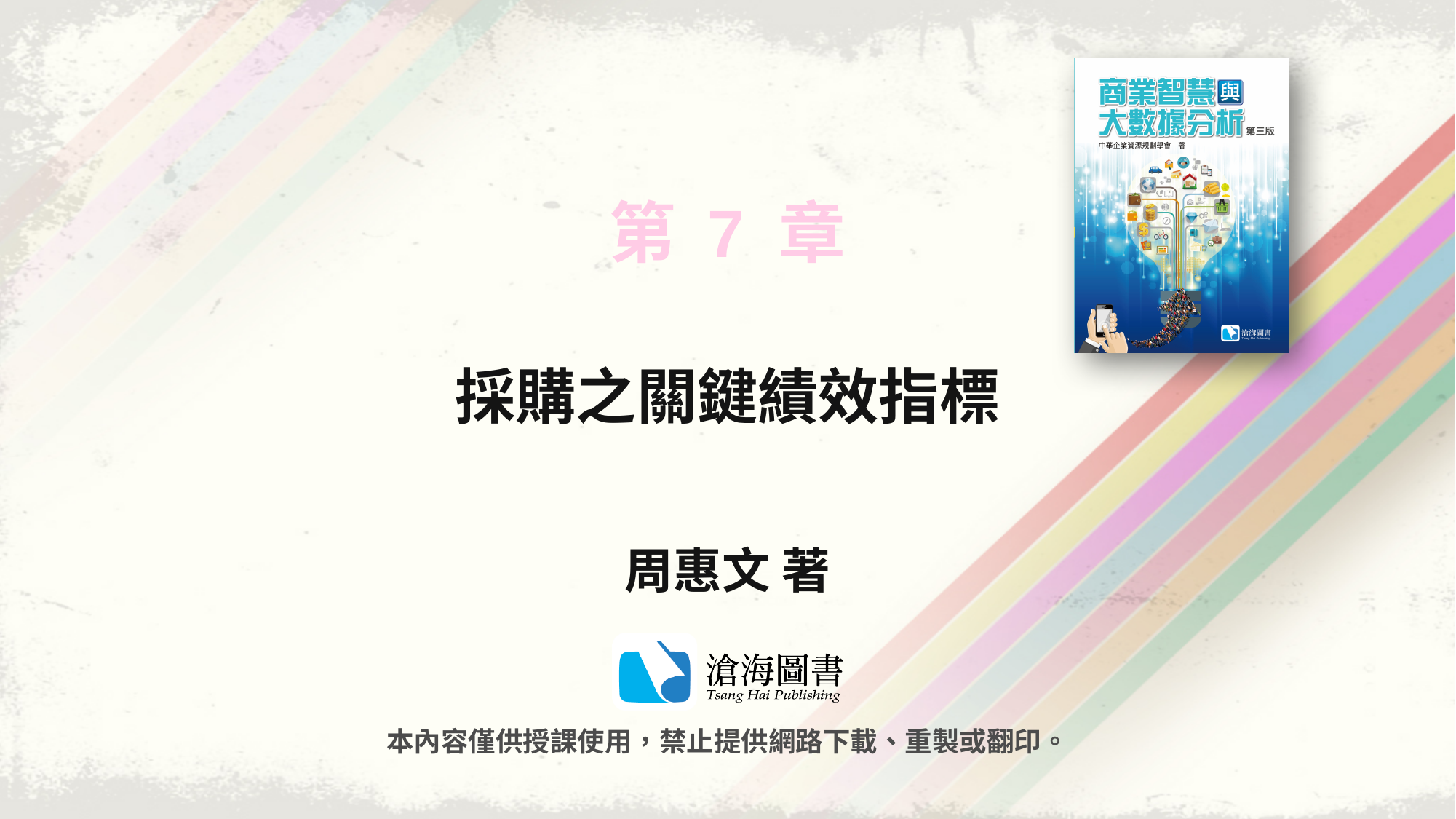

# 第 7 章
採購之關鍵績效指標

周惠文 著